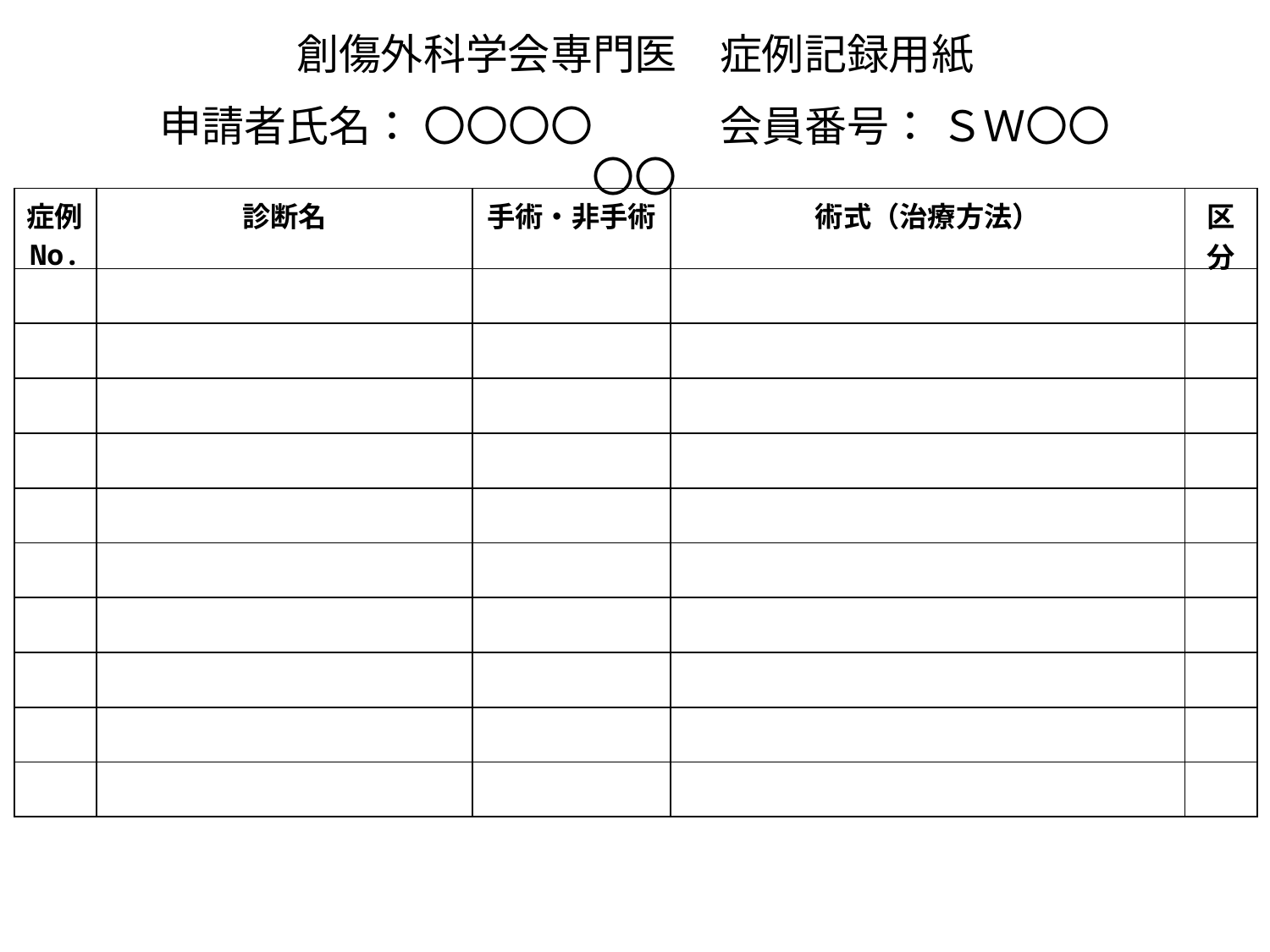

創傷外科学会専門医　症例記録用紙

申請者氏名： 〇〇〇〇　　　会員番号： ＳＷ〇〇〇〇
| 症例No. | 診断名 | 手術・非手術 | 術式（治療方法） | 区分 |
| --- | --- | --- | --- | --- |
|  |  |  |  |  |
|  |  |  |  |  |
|  |  |  |  |  |
|  |  |  |  |  |
|  |  |  |  |  |
|  |  |  |  |  |
|  |  |  |  |  |
|  |  |  |  |  |
|  |  |  |  |  |
|  |  |  |  |  |